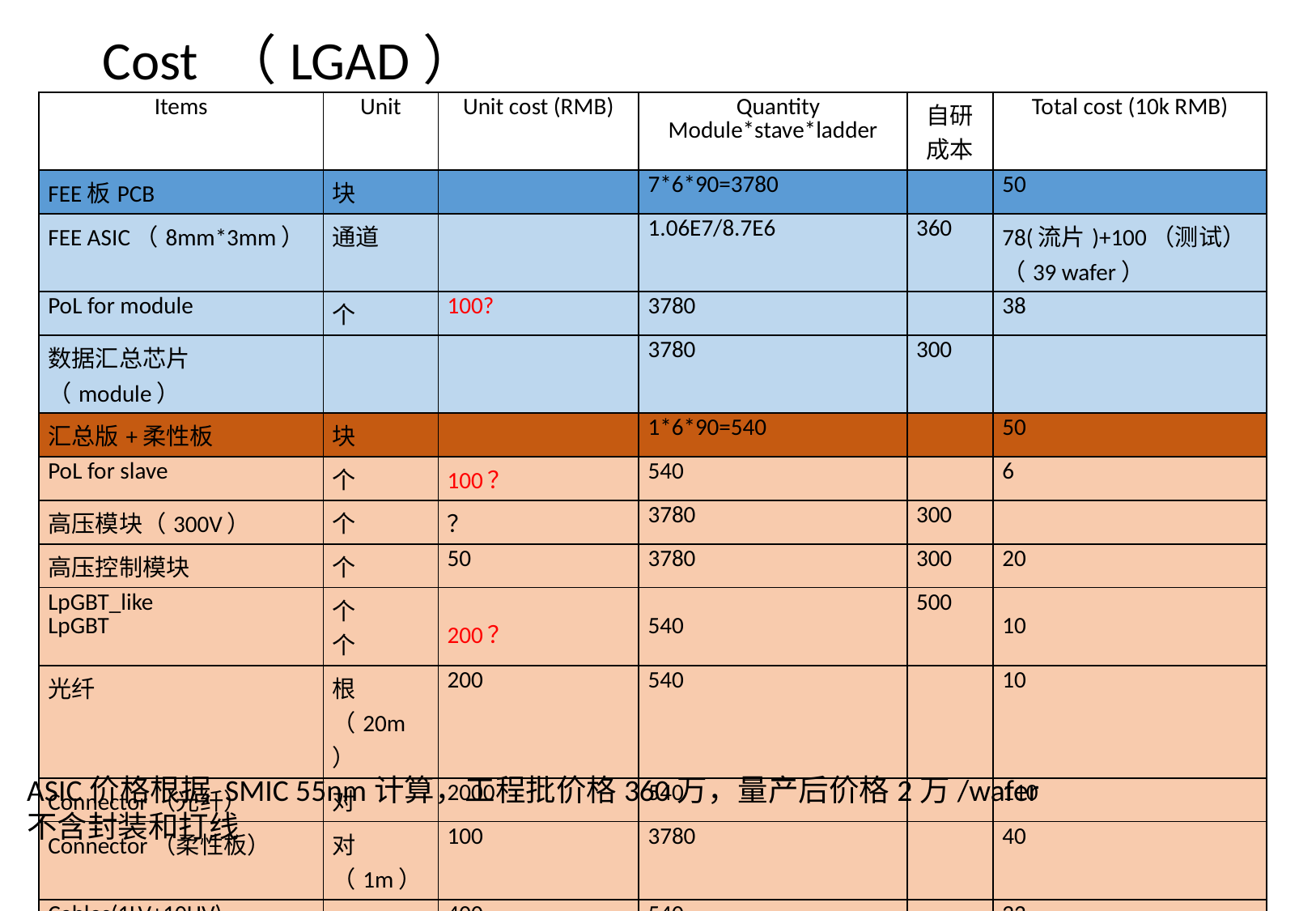

# Cost （LGAD）
| Items | Unit | Unit cost (RMB) | Quantity Module\*stave\*ladder | 自研成本 | Total cost (10k RMB) |
| --- | --- | --- | --- | --- | --- |
| FEE板PCB | 块 |  | 7\*6\*90=3780 |  | 50 |
| FEE ASIC（8mm\*3mm） | 通道 |  | 1.06E7/8.7E6 | 360 | 78(流片)+100（测试）（39 wafer） |
| PoL for module | 个 | 100? | 3780 |  | 38 |
| 数据汇总芯片（module） |  |  | 3780 | 300 |  |
| 汇总版+柔性板 | 块 |  | 1\*6\*90=540 |  | 50 |
| PoL for slave | 个 | 100？ | 540 |  | 6 |
| 高压模块（300V） | 个 | ？ | 3780 | 300 |  |
| 高压控制模块 | 个 | 50 | 3780 | 300 | 20 |
| LpGBT\_like LpGBT | 个 个 | 200？ | 540 | 500 | 10 |
| 光纤 | 根（20m） | 200 | 540 |  | 10 |
| Connector（光纤） | 对 | 2000 | 540 |  | 110 |
| Connector（柔性板） | 对（1m） | 100 | 3780 |  | 40 |
| Cables(1LV+10HV) | 根（20m） | 400 | 540 |  | 22 |
| Total |  |  |  |  | 514 |
ASIC价格根据 SMIC 55nm计算，工程批价格360万，量产后价格2万/wafer
不含封装和打线